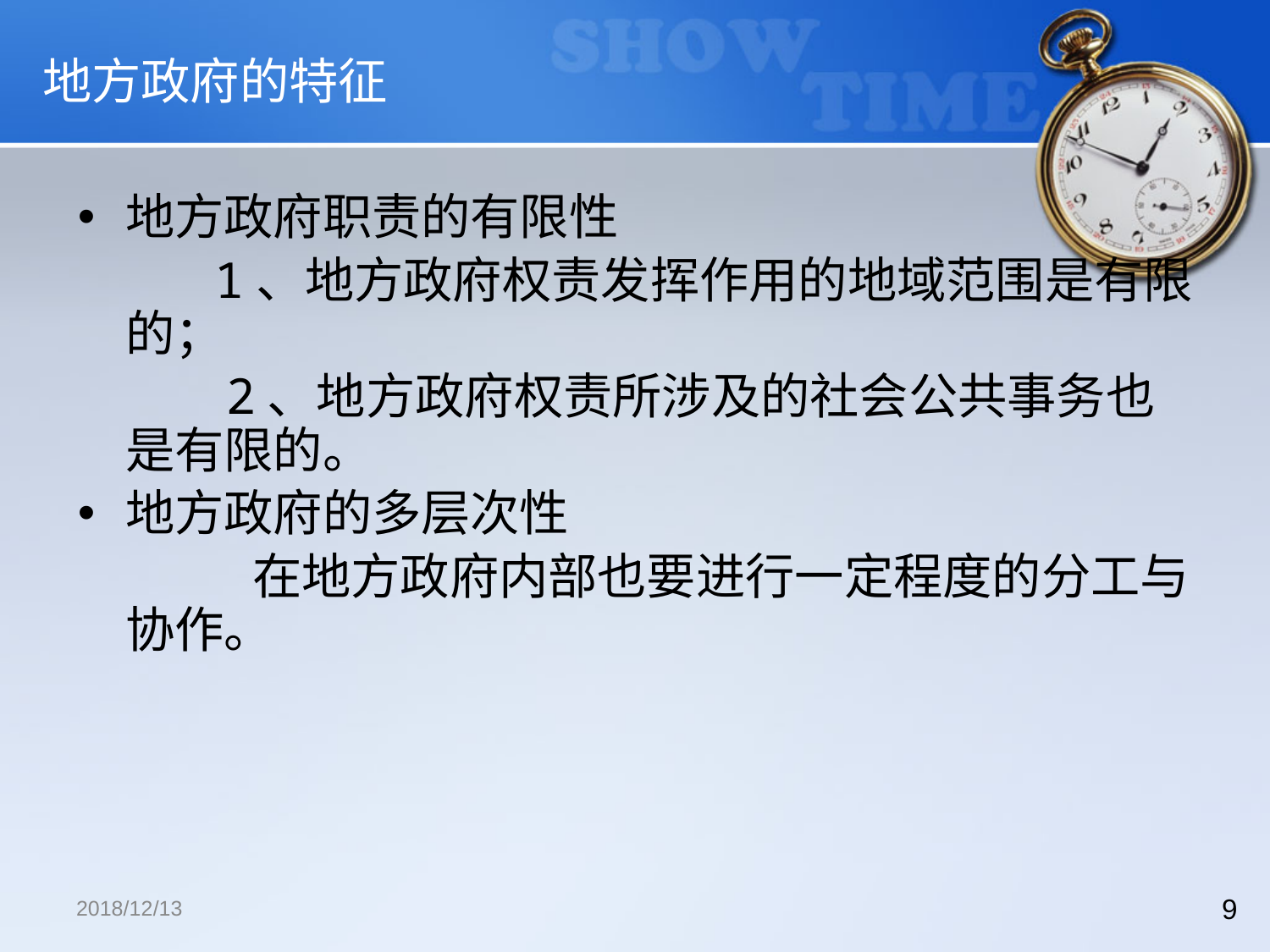

# 地方政府的特征
地方政府职责的有限性
	   1、地方政府权责发挥作用的地域范围是有限的；
     2、地方政府权责所涉及的社会公共事务也是有限的。
地方政府的多层次性
		在地方政府内部也要进行一定程度的分工与协作。
2018/12/13
9